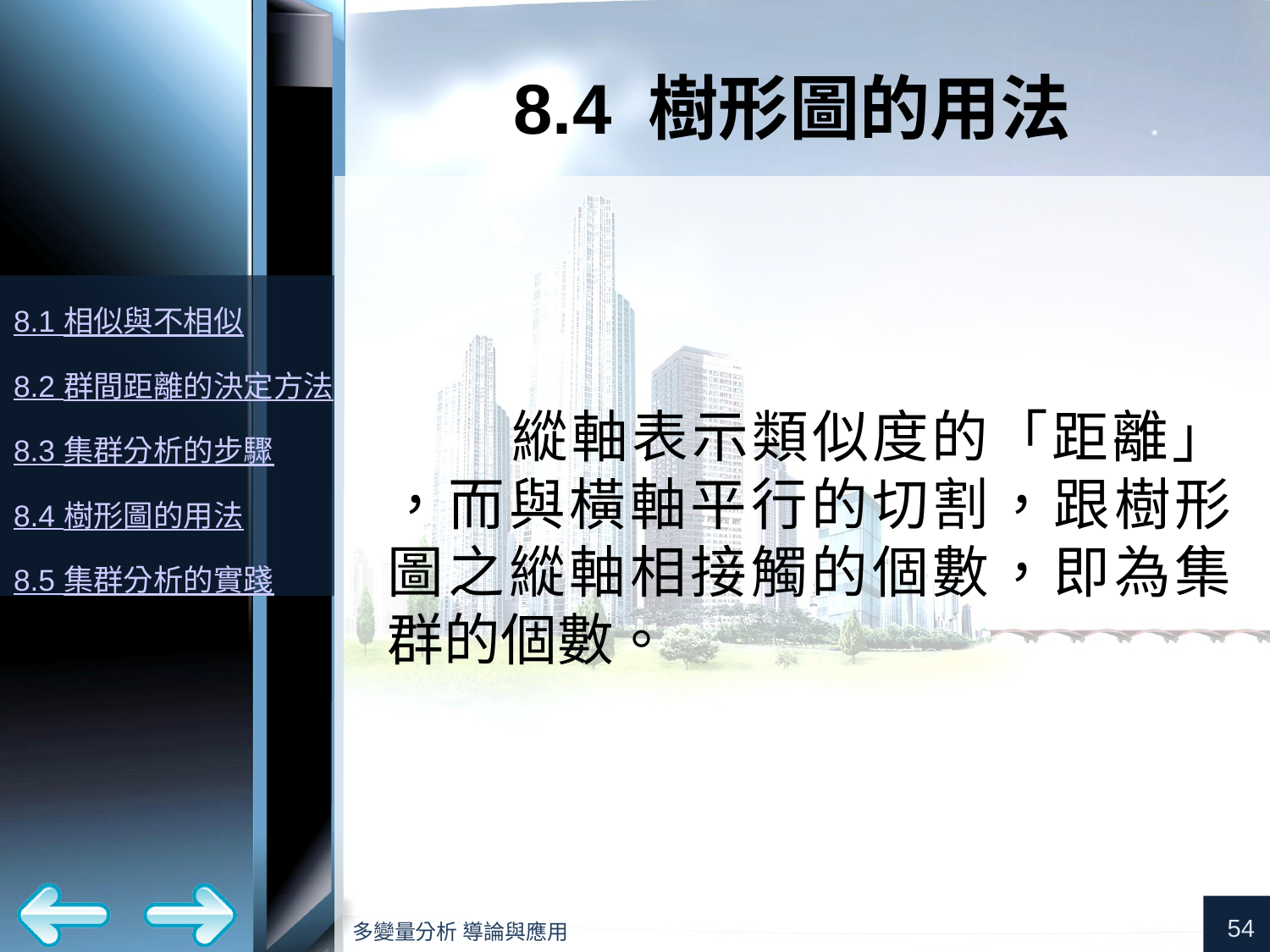

# 8.4 樹形圖的用法
縱軸表示類似度的「距離」
，而與橫軸平行的切割，跟樹形圖之縱軸相接觸的個數，即為集群的個數。
54
多變量分析 導論與應用